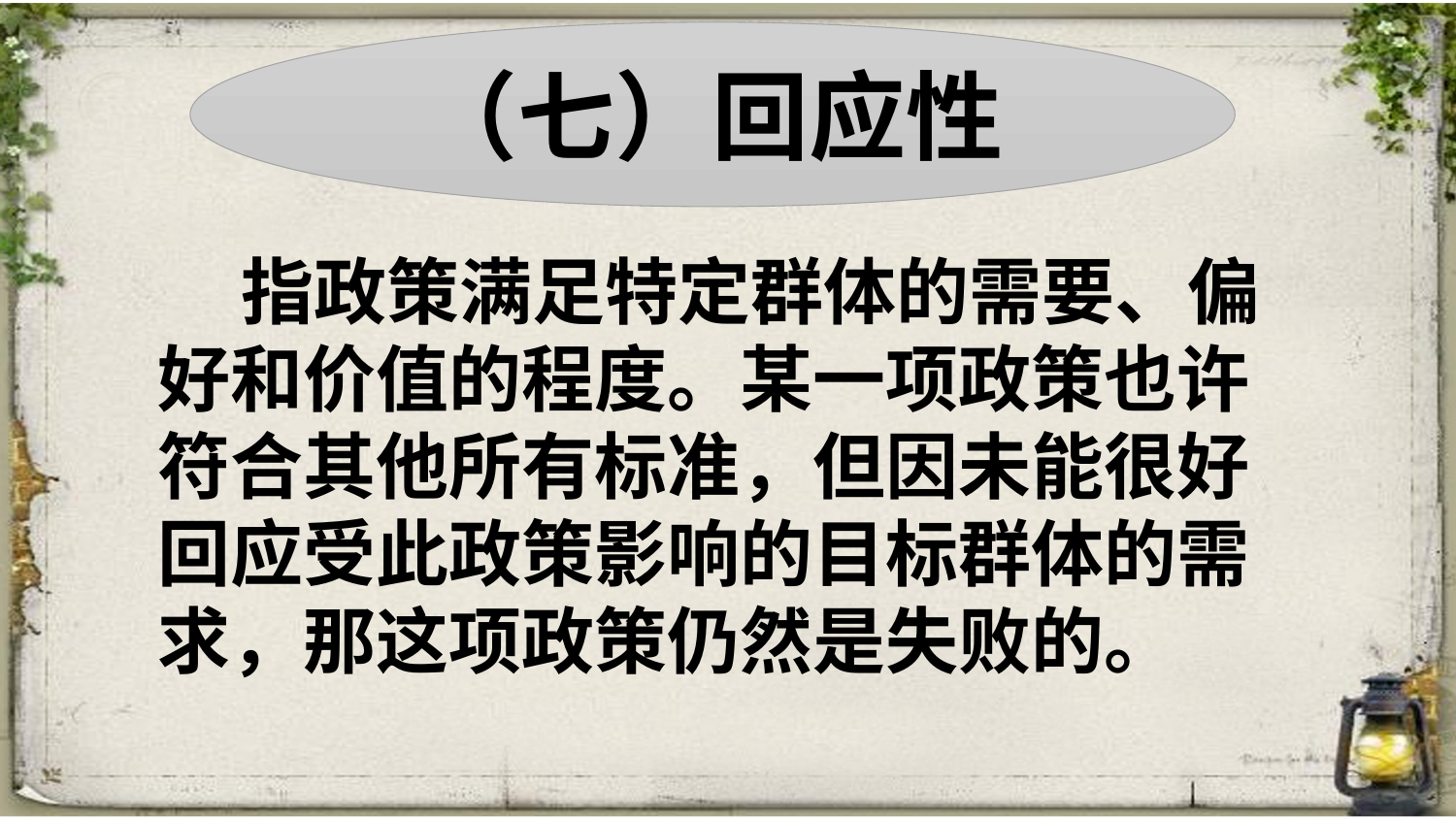

（七）回应性
    指政策满足特定群体的需要、偏好和价值的程度。某一项政策也许符合其他所有标准，但因未能很好回应受此政策影响的目标群体的需求，那这项政策仍然是失败的。